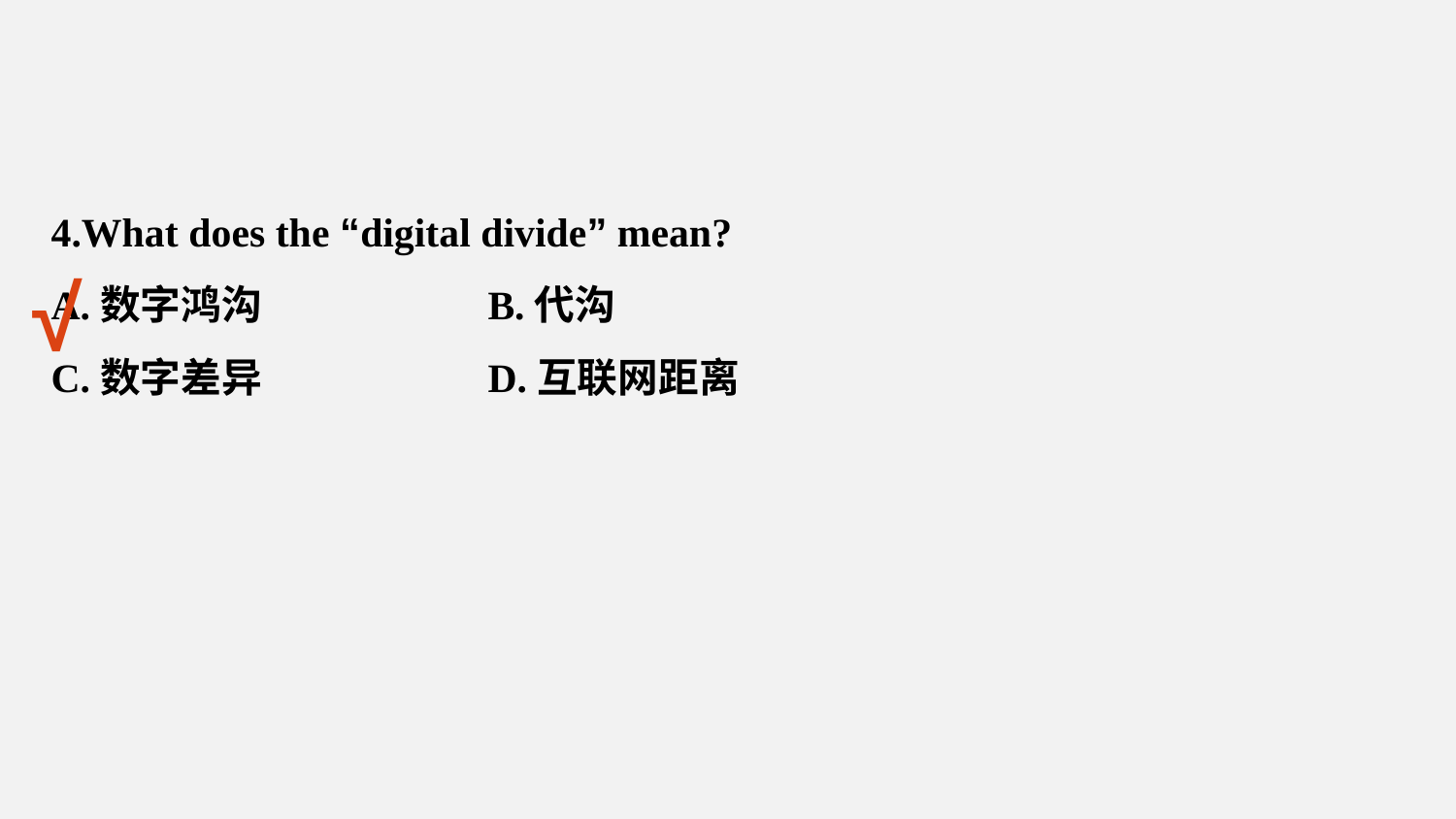

4.What does the “digital divide” mean?
A.数字鸿沟  		B.代沟
C.数字差异  		D.互联网距离
√